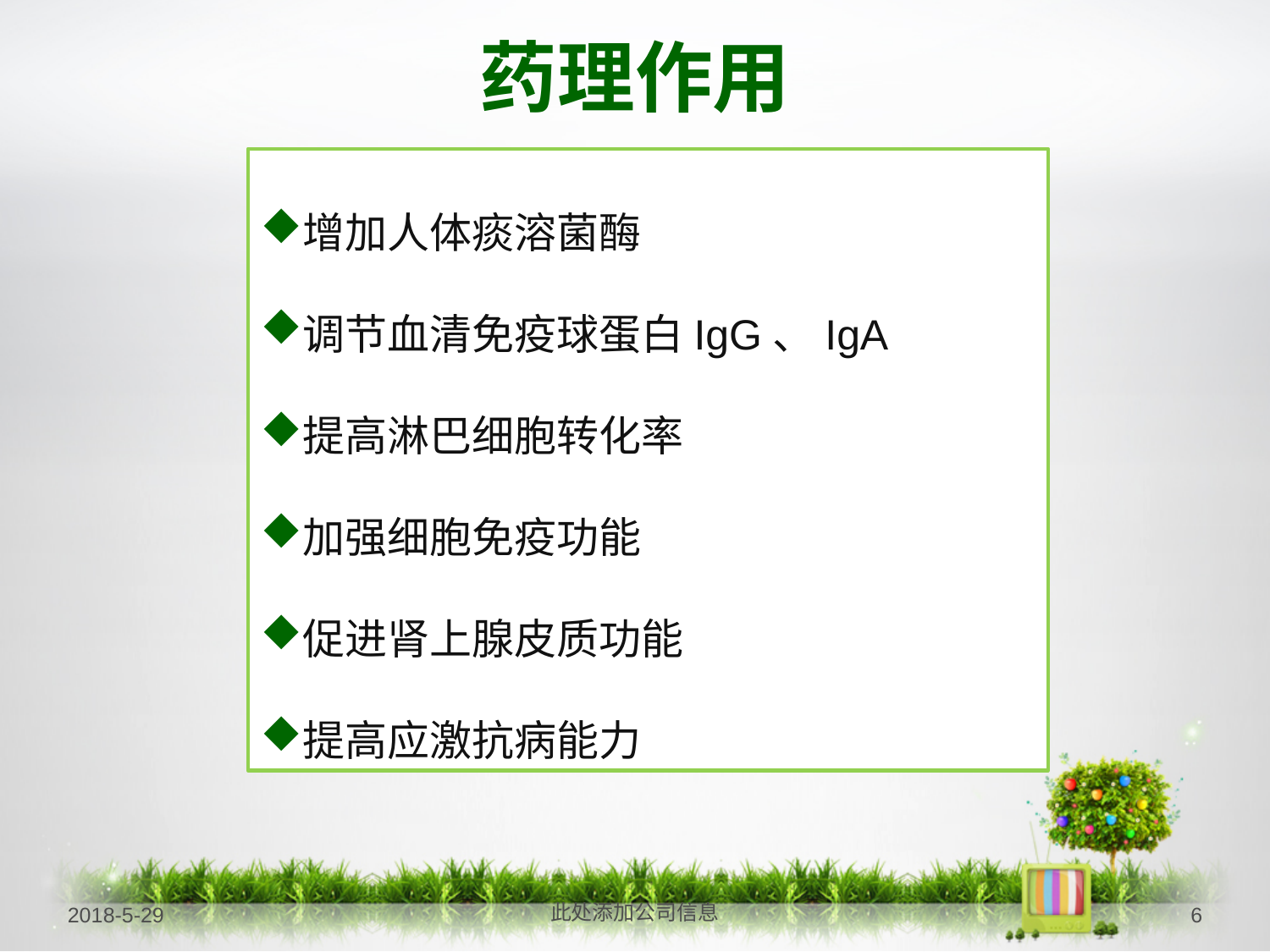

药理作用
增加人体痰溶菌酶
调节血清免疫球蛋白IgG、IgA
提高淋巴细胞转化率
加强细胞免疫功能
促进肾上腺皮质功能
提高应激抗病能力
2018-5-29
此处添加公司信息
6